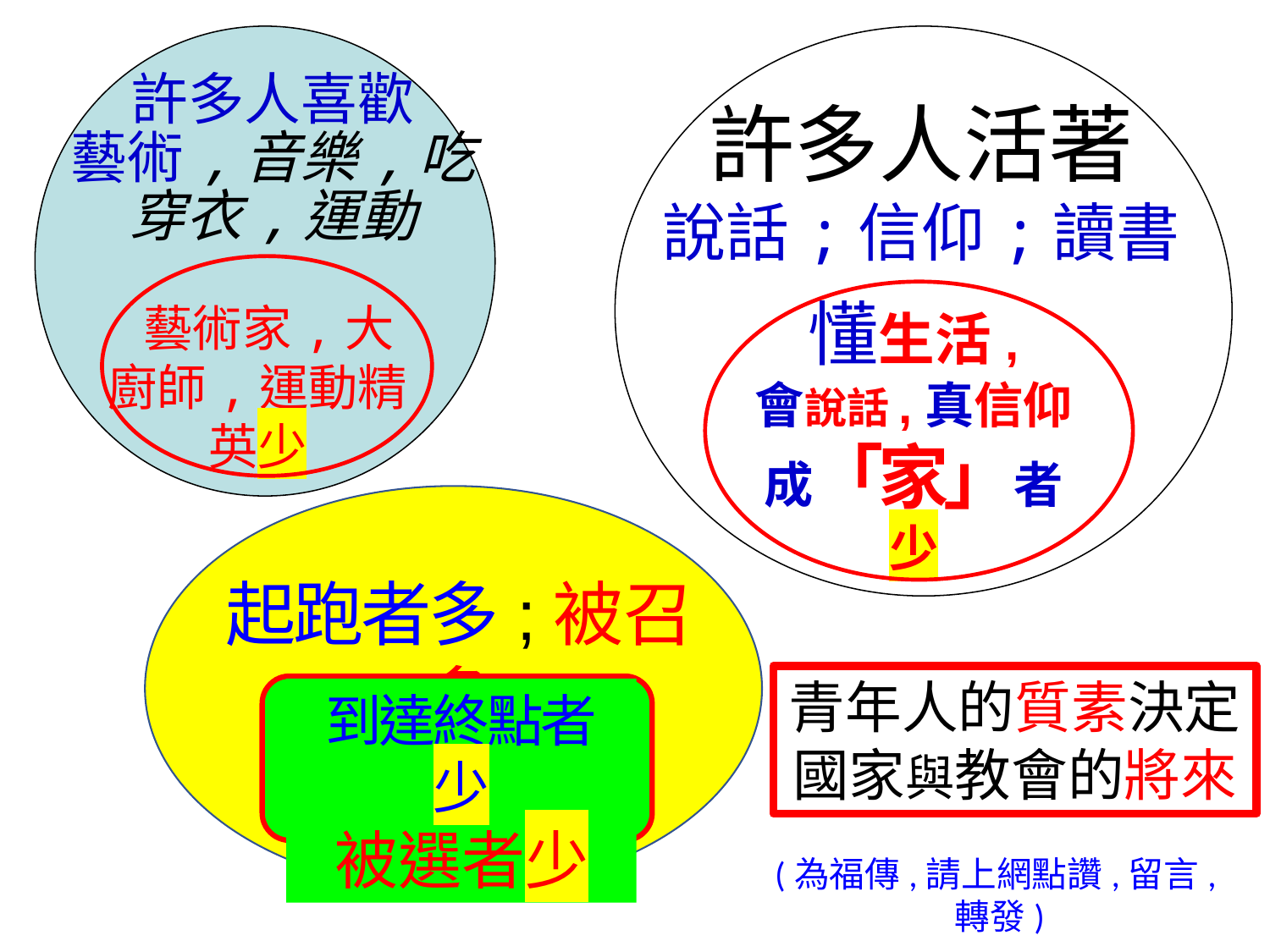

許多人喜歡
藝術,音樂,吃
穿衣,運動

 藝術家,大廚師,運動精英少

許多人活著
說話;信仰;讀書

懂生活,
會說話,真信仰
成「家」者
少

起跑者多;被召多

到達終點者少
被選者少
青年人的質素決定
國家與教會的將來
(為福傳,請上網點讚,留言,轉發)